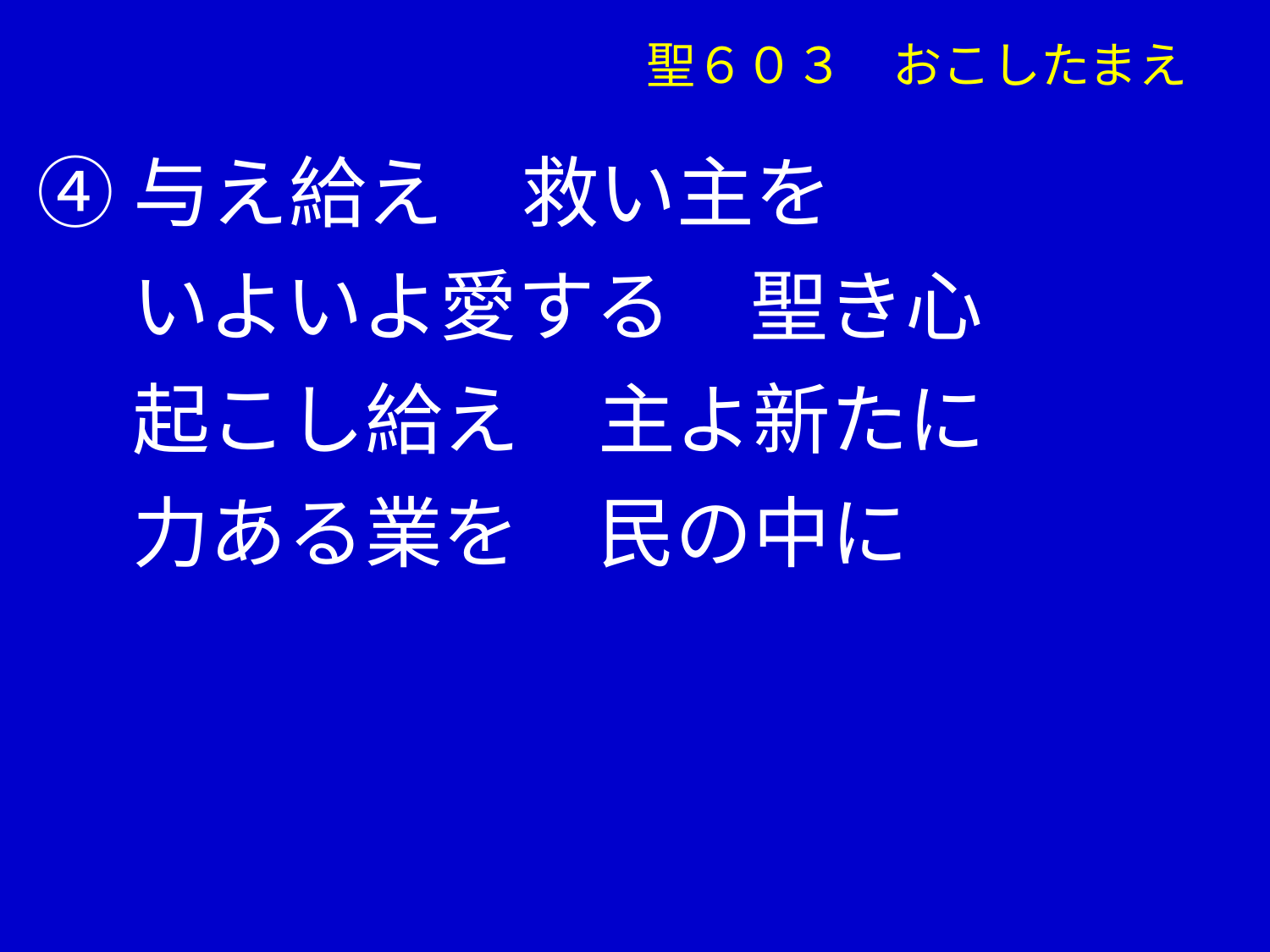

聖６０３　おこしたまえ
④与え給え　救い主を
　 いよいよ愛する　聖き心
　 起こし給え　主よ新たに
　 力ある業を　民の中に